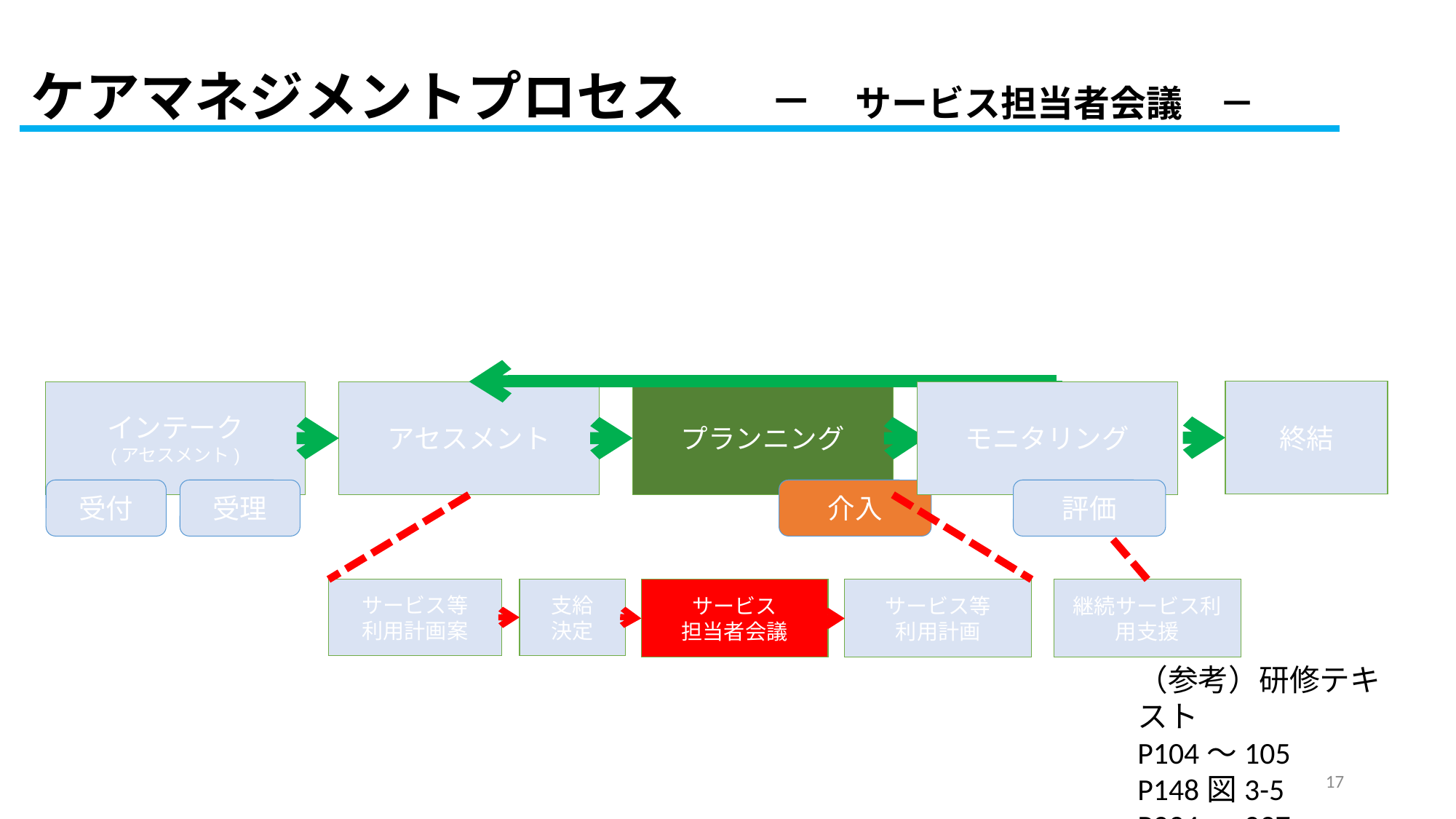

# ケアマネジメントプロセス　　－　サービス担当者会議　－

終結
インテーク
(アセスメント)
アセスメント
プランニング
モニタリング
受付
受理
介入
評価
サービス等
利用計画案
支給
決定
サービス
担当者会議
サービス等
利用計画
継続サービス利用支援
（参考）研修テキスト
P104～105
P148図3-5
P234～237
17